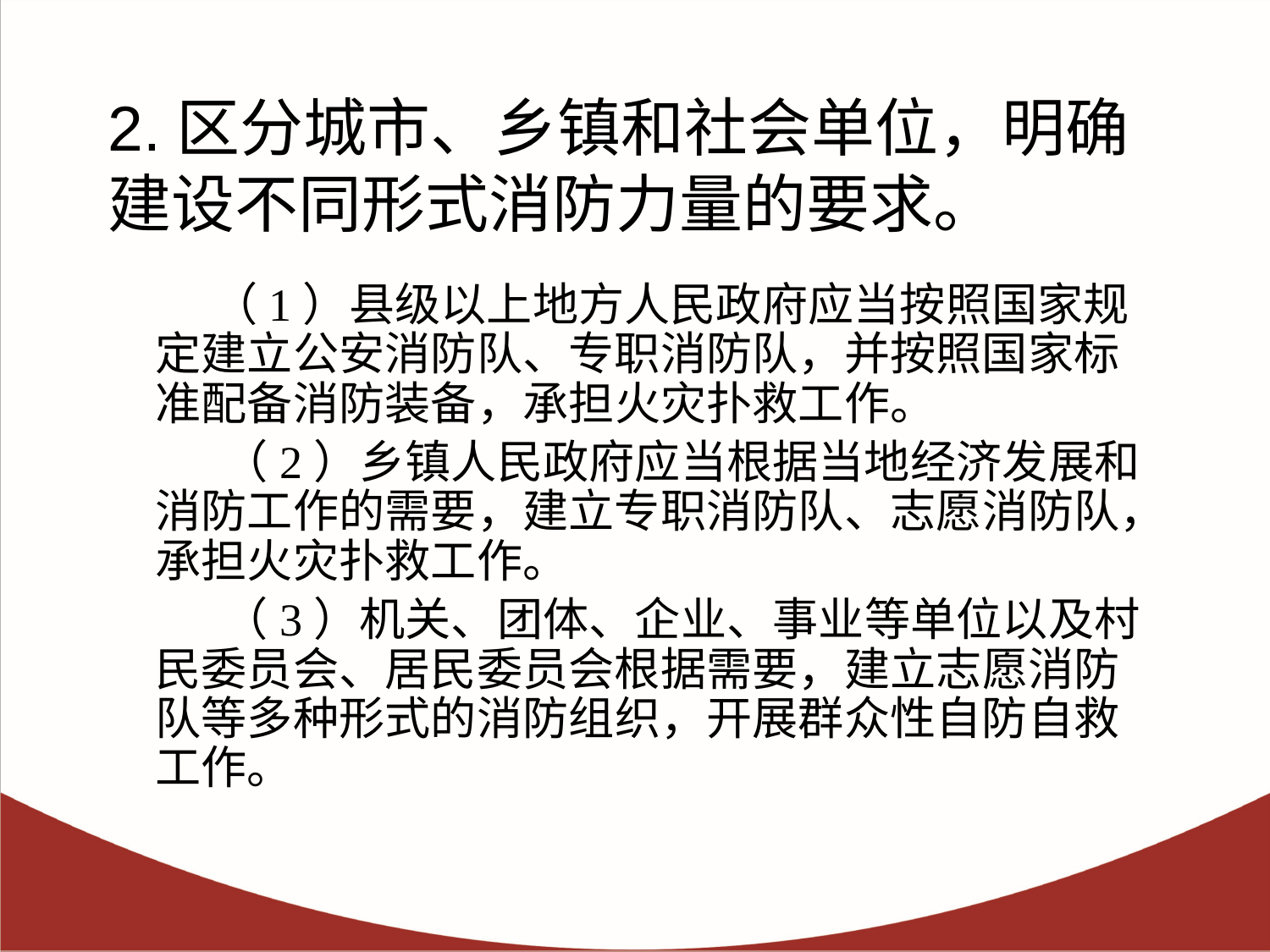

# 2.区分城市、乡镇和社会单位，明确建设不同形式消防力量的要求。
         （1）县级以上地方人民政府应当按照国家规定建立公安消防队、专职消防队，并按照国家标准配备消防装备，承担火灾扑救工作。
          （2）乡镇人民政府应当根据当地经济发展和消防工作的需要，建立专职消防队、志愿消防队，承担火灾扑救工作。
          （3）机关、团体、企业、事业等单位以及村民委员会、居民委员会根据需要，建立志愿消防队等多种形式的消防组织，开展群众性自防自救工作。